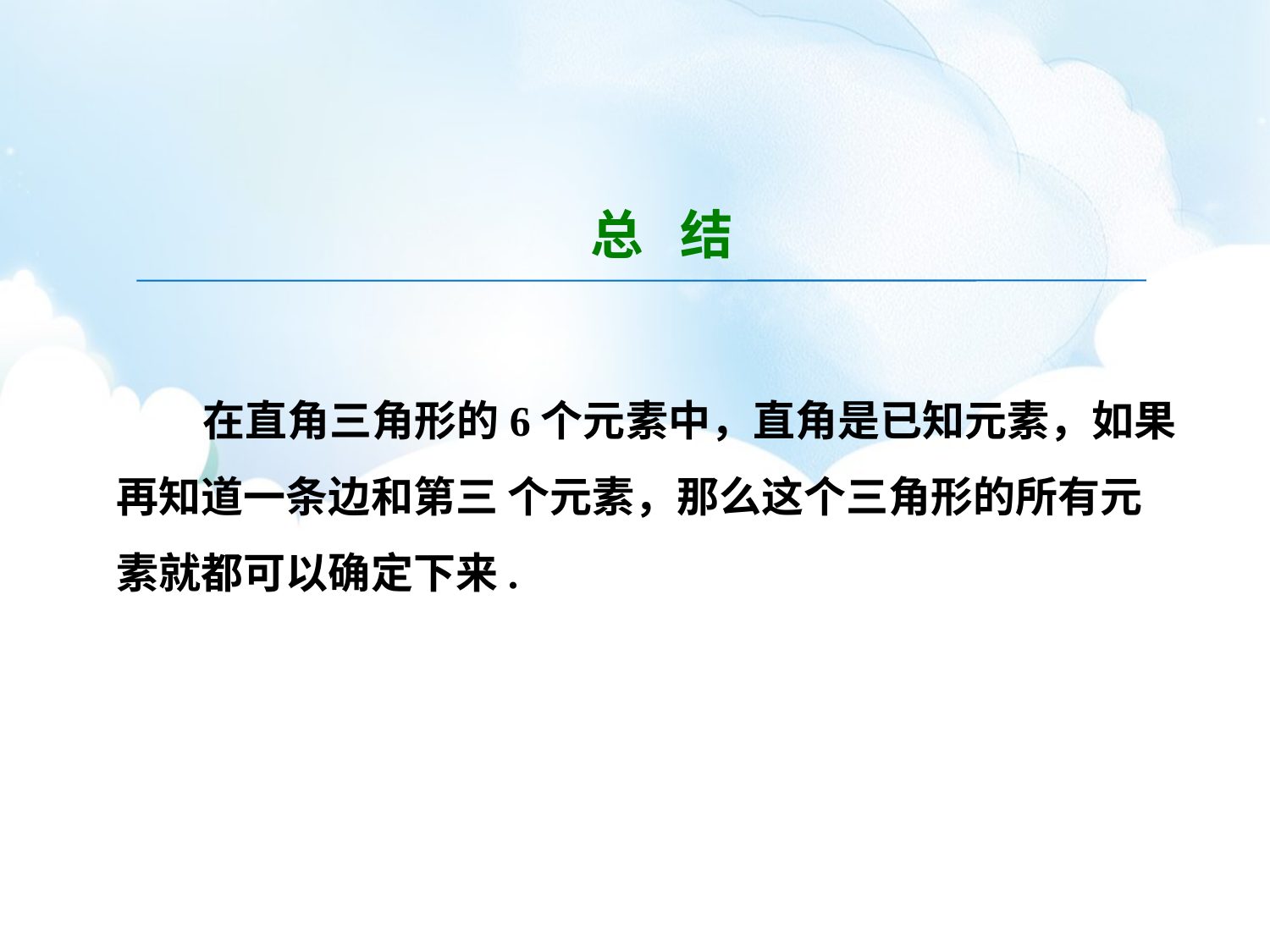

总   结
        在直角三角形的6个元素中，直角是已知元素，如果
再知道一条边和第三 个元素，那么这个三角形的所有元
素就都可以确定下来.